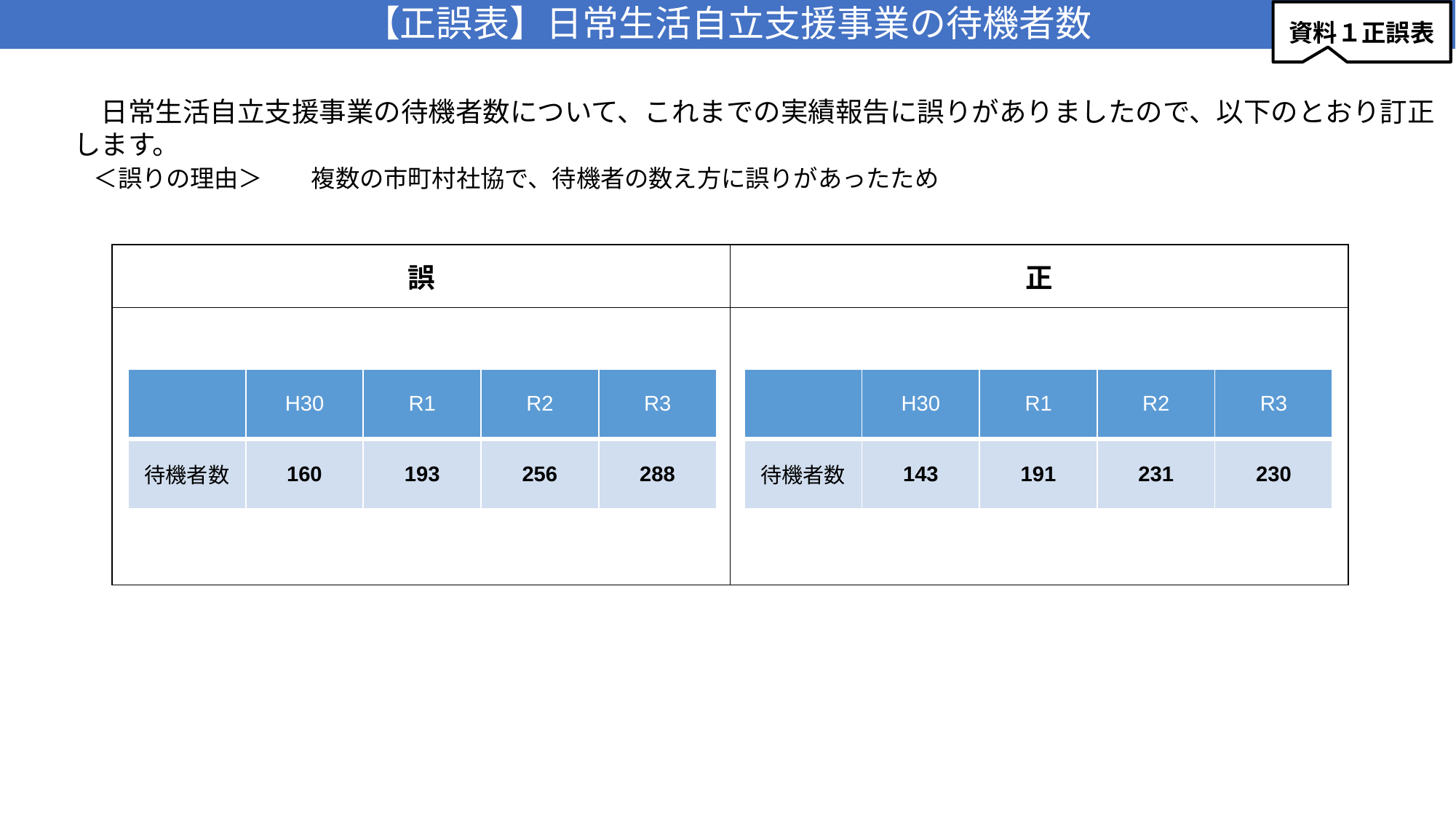

【正誤表】日常生活自立支援事業の待機者数
資料１正誤表
　日常生活自立支援事業の待機者数について、これまでの実績報告に誤りがありましたので、以下のとおり訂正します。
＜誤りの理由＞　　複数の市町村社協で、待機者の数え方に誤りがあったため
| 誤 | 正 |
| --- | --- |
|  |  |
|  | H30 | R1 | R2 | R3 |
| --- | --- | --- | --- | --- |
| 待機者数 | 143 | 191 | 231 | 230 |
|  | H30 | R1 | R2 | R3 |
| --- | --- | --- | --- | --- |
| 待機者数 | 160 | 193 | 256 | 288 |